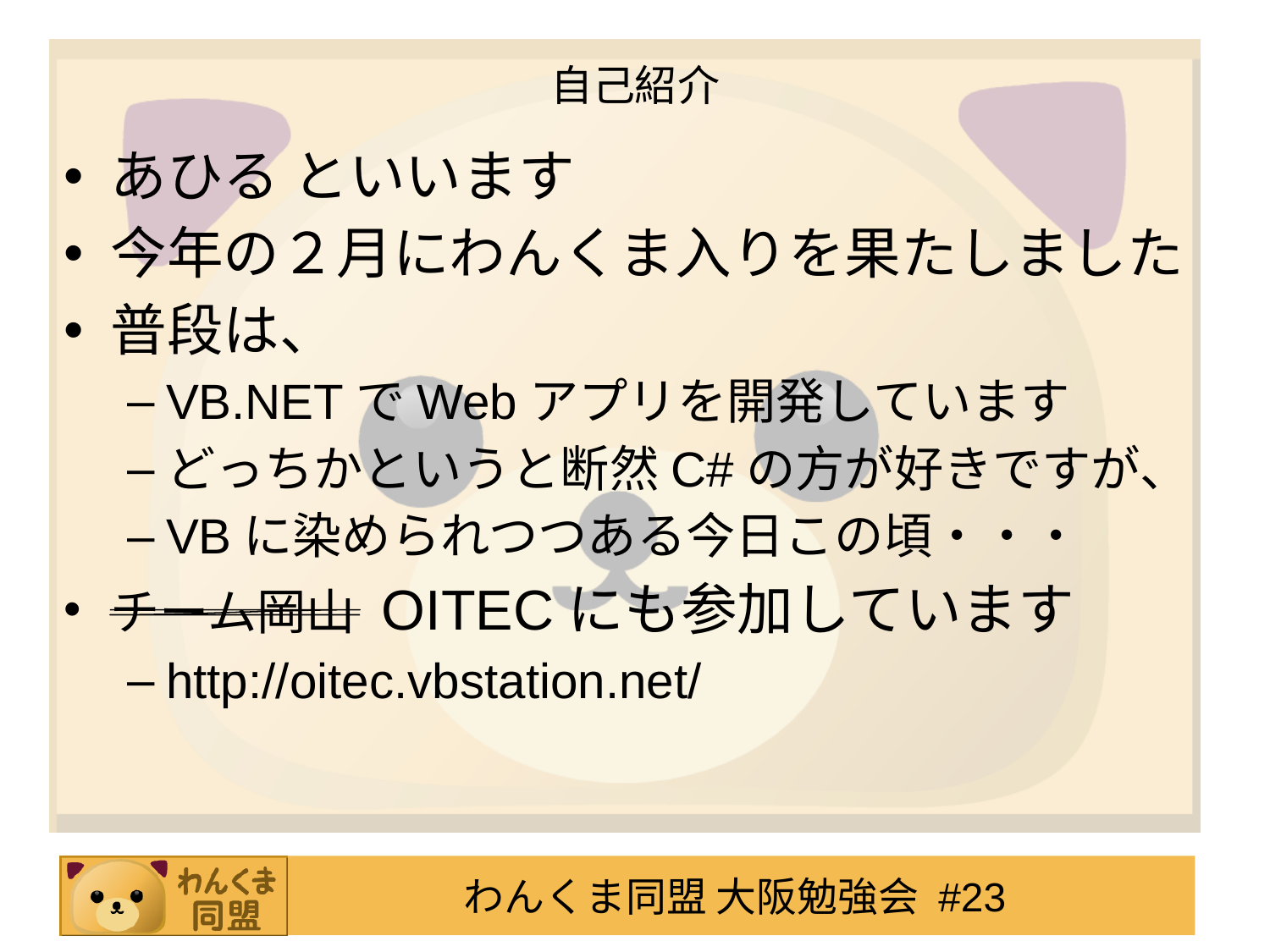

# 自己紹介
あひる といいます
今年の２月にわんくま入りを果たしました
普段は、
VB.NETでWebアプリを開発しています
どっちかというと断然C#の方が好きですが、
VBに染められつつある今日この頃・・・
チーム岡山 OITECにも参加しています
http://oitec.vbstation.net/